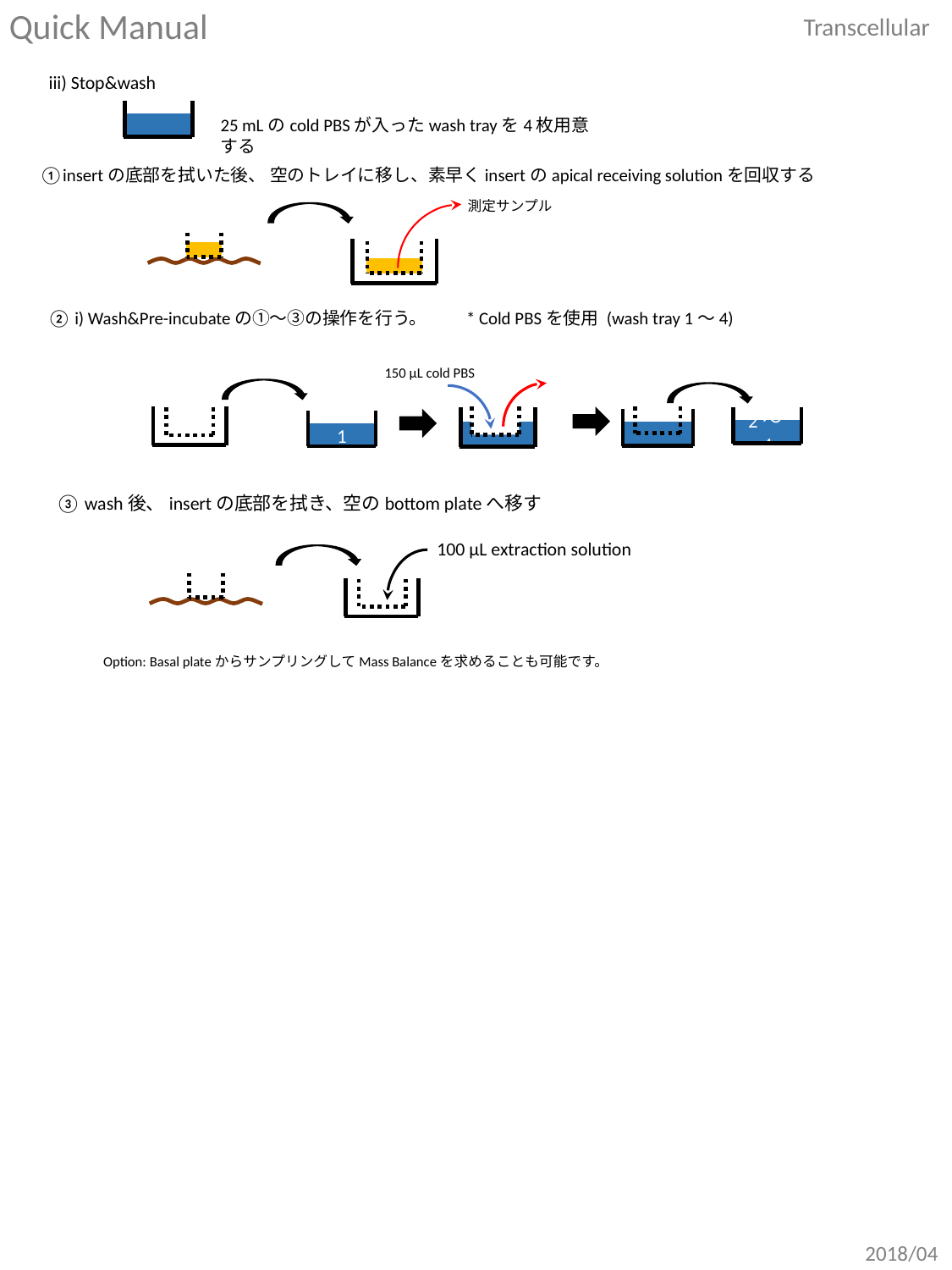

Quick Manual
Transcellular
iii) Stop&wash

25 mLのcold PBSが入ったwash trayを4枚用意する
①insertの底部を拭いた後、 空のトレイに移し、素早くinsertのapical receiving solutionを回収する
測定サンプル

② i) Wash&Pre-incubateの①～③の操作を行う。　　* Cold PBSを使用 (wash tray 1～4)

150 μL cold PBS

2～4

1

③ wash後、insertの底部を拭き、空のbottom plateへ移す
100 μL extraction solution

Option: Basal plateからサンプリングしてMass Balanceを求めることも可能です。
2018/04